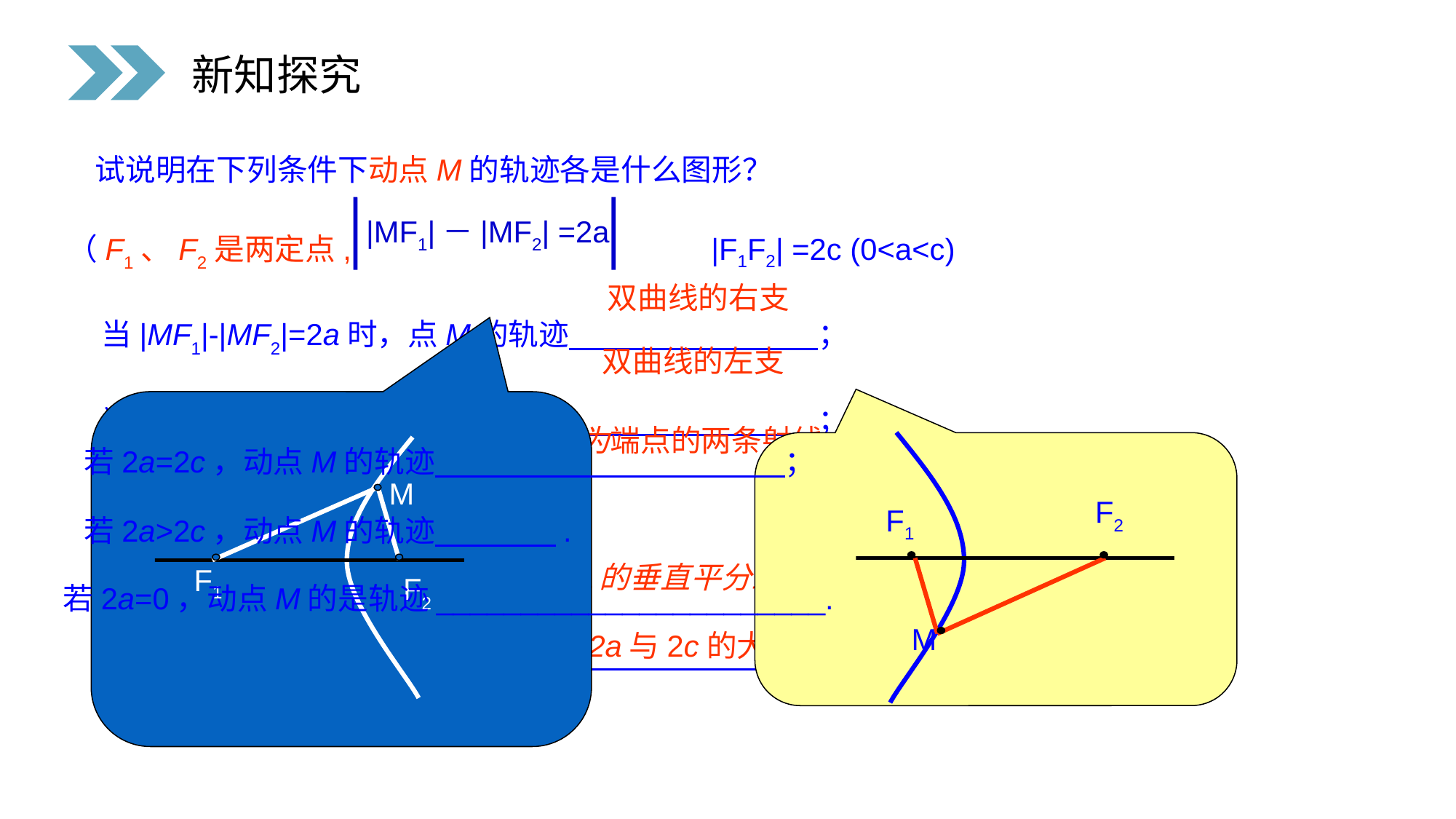

新知探究
   试说明在下列条件下动点M的轨迹各是什么图形？
（F1、F2是两定点,                                           |F1F2| =2c (0<a<c)
    当|MF1|-|MF2|=2a时，点M的轨迹                                     ；
    当|MF2|-|MF1|=2a时，点M的轨迹                                     ；

|MF1|－|MF2| =2a,
双曲线的右支
双曲线的左支

M

F1

F2
 若2a=2c，动点M的轨迹                                                    ；
 若2a>2c，动点M的轨迹                  .
以F1、F2为端点的两条射线

F2
F1

M

不存在
若2a=0，动点M的是轨迹_______________________.
线段F1F2的垂直平分线
2a与2c的大小
因此，在应用定义时，首先要考查                                .